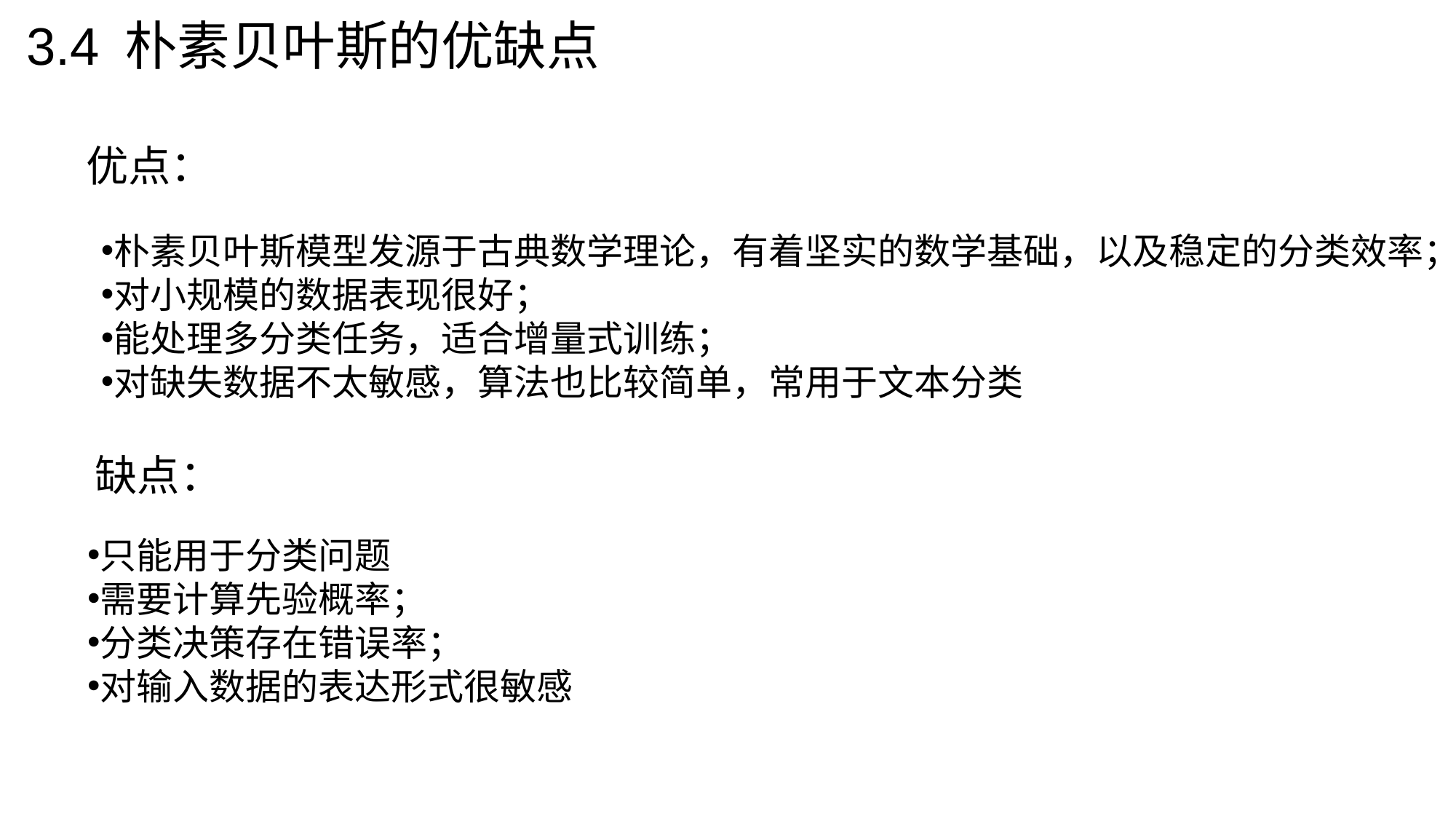

# 3.4 朴素贝叶斯的优缺点
优点：
朴素贝叶斯模型发源于古典数学理论，有着坚实的数学基础，以及稳定的分类效率；
对小规模的数据表现很好；
能处理多分类任务，适合增量式训练；
对缺失数据不太敏感，算法也比较简单，常用于文本分类

缺点：
只能用于分类问题
需要计算先验概率；
分类决策存在错误率；
对输入数据的表达形式很敏感